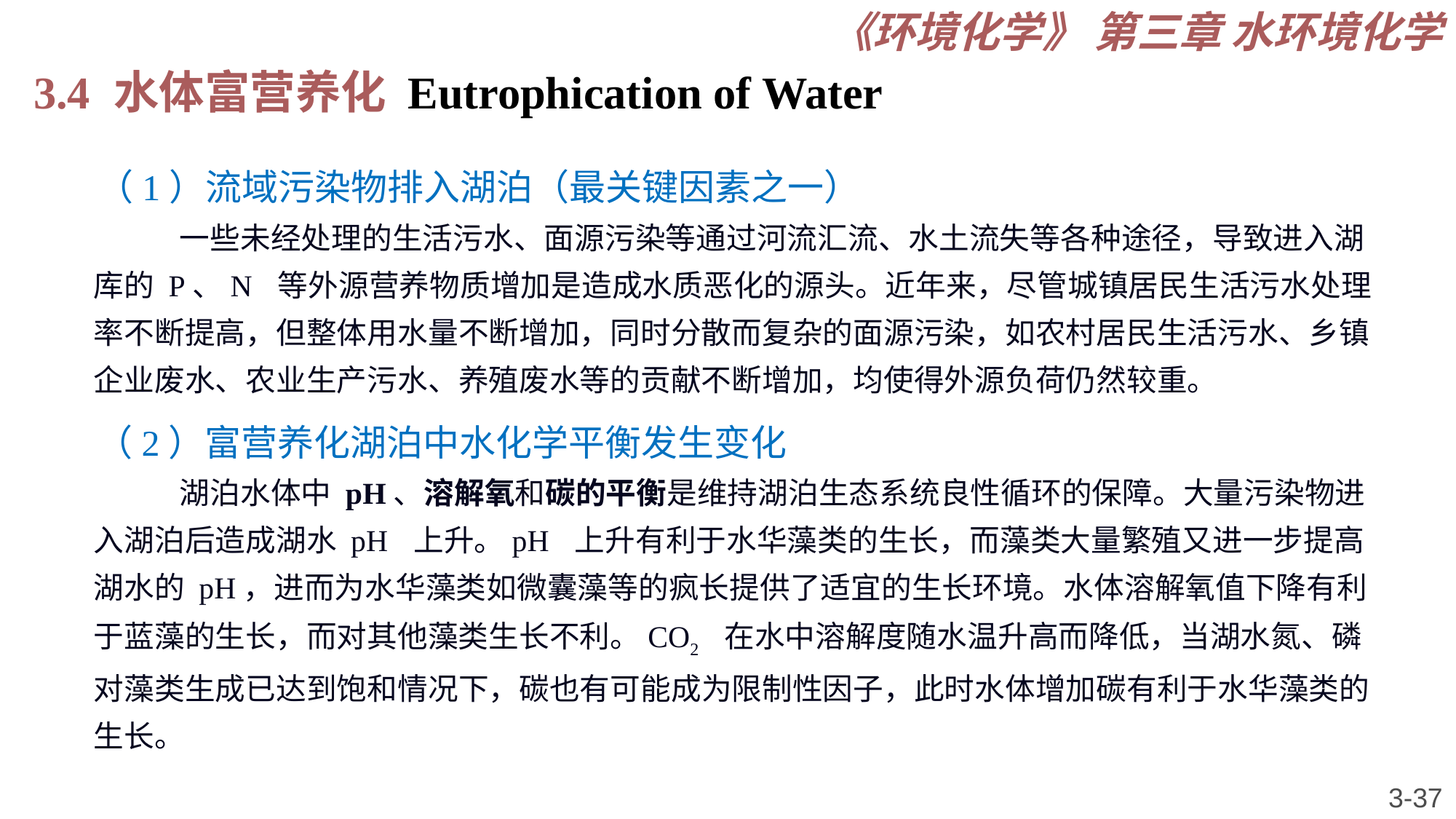

《环境化学》 第三章 水环境化学
3.4 水体富营养化 Eutrophication of Water
（1）流域污染物排入湖泊（最关键因素之一）
一些未经处理的生活污水、面源污染等通过河流汇流、水土流失等各种途径，导致进入湖库的 P、N 等外源营养物质增加是造成水质恶化的源头。近年来，尽管城镇居民生活污水处理率不断提高，但整体用水量不断增加，同时分散而复杂的面源污染，如农村居民生活污水、乡镇企业废水、农业生产污水、养殖废水等的贡献不断增加，均使得外源负荷仍然较重。
（2）富营养化湖泊中水化学平衡发生变化
湖泊水体中 pH、溶解氧和碳的平衡是维持湖泊生态系统良性循环的保障。大量污染物进入湖泊后造成湖水 pH 上升。pH 上升有利于水华藻类的生长，而藻类大量繁殖又进一步提高湖水的 pH，进而为水华藻类如微囊藻等的疯长提供了适宜的生长环境。水体溶解氧值下降有利于蓝藻的生长，而对其他藻类生长不利。CO2 在水中溶解度随水温升高而降低，当湖水氮、磷对藻类生成已达到饱和情况下，碳也有可能成为限制性因子，此时水体增加碳有利于水华藻类的生长。
3-37